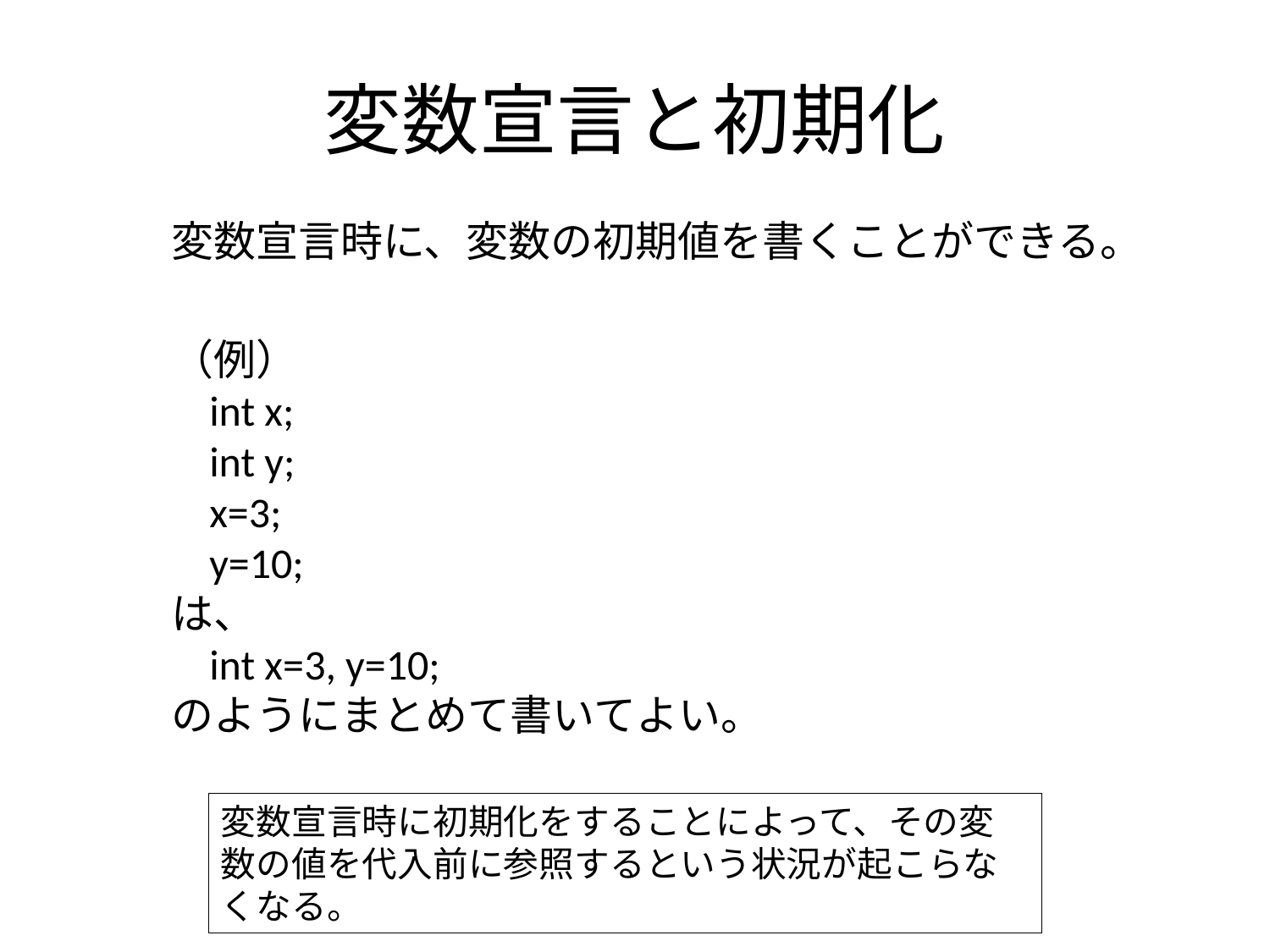

# 変数宣言と初期化
変数宣言時に、変数の初期値を書くことができる。
（例）
    int x;
    int y;
    x=3;
    y=10;
は、
    int x=3, y=10;
のようにまとめて書いてよい。
変数宣言時に初期化をすることによって、その変数の値を代入前に参照するという状況が起こらなくなる。